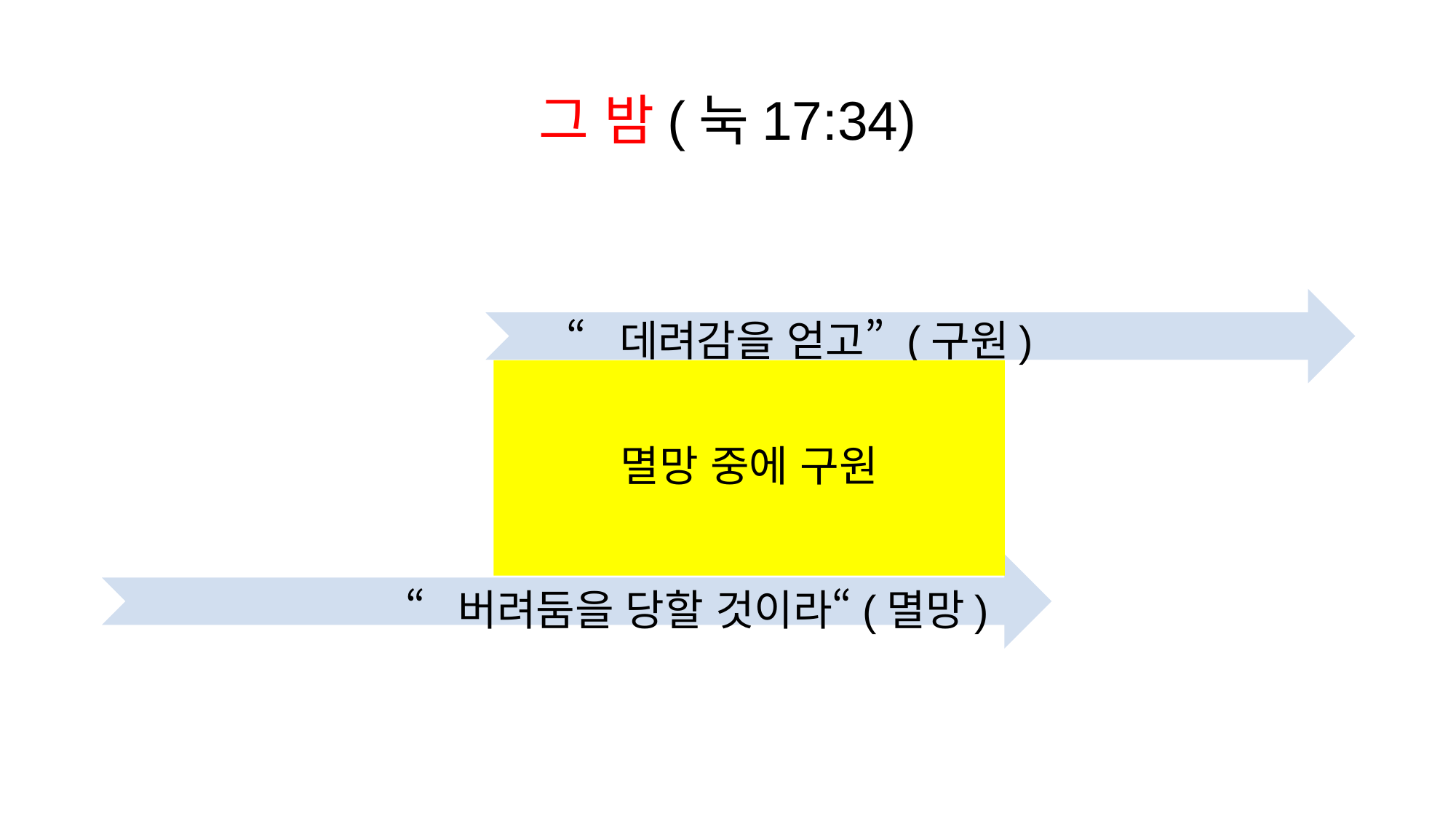

# 그 밤(눅17:34)
“데려감을 얻고” (구원)
멸망 중에 구원
“버려둠을 당할 것이라“(멸망)